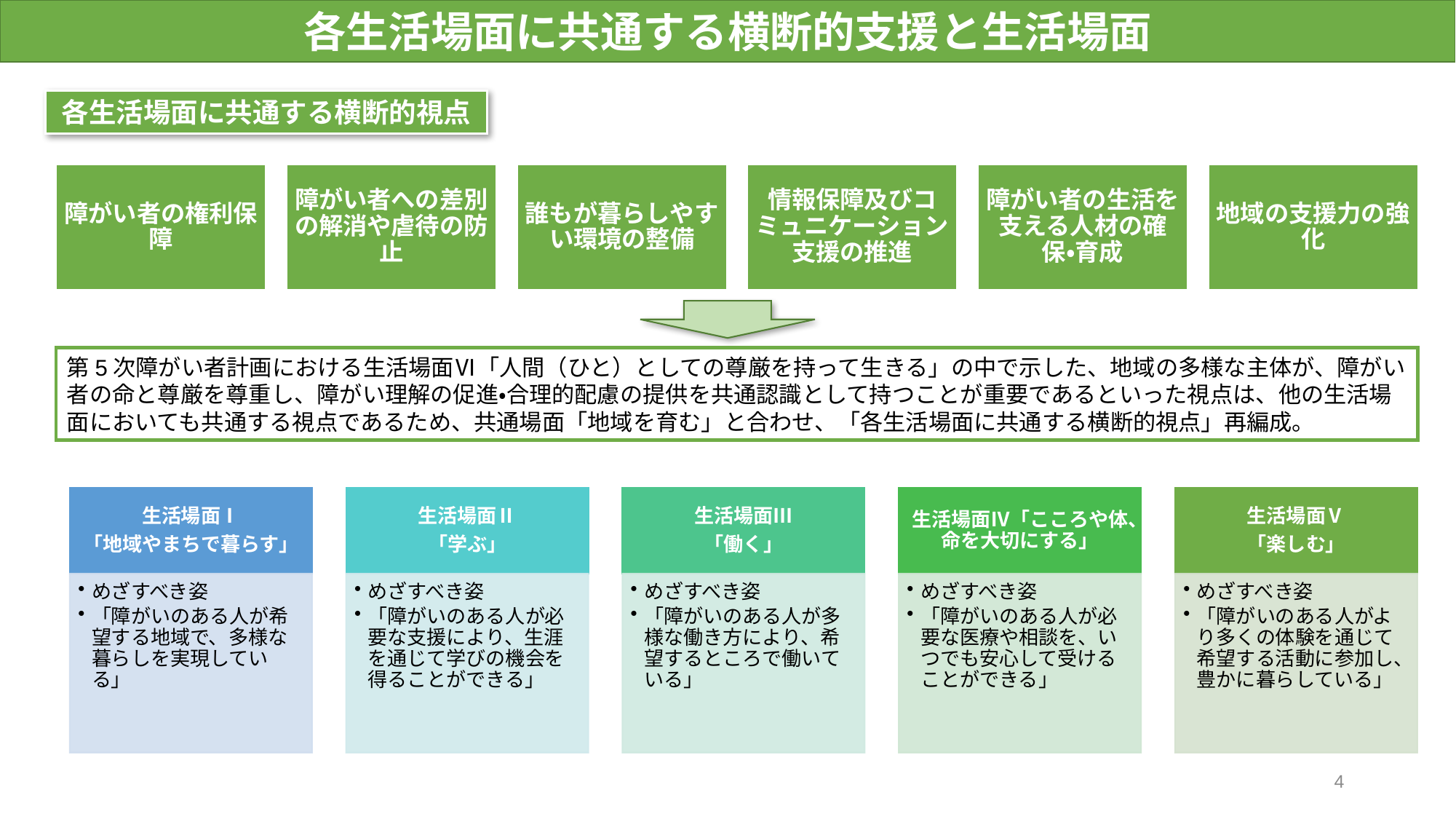

各生活場面に共通する横断的支援と生活場面
各生活場面に共通する横断的視点
障がい者の権利保障
障がい者への差別の解消や虐待の防止
誰もが暮らしやすい環境の整備
情報保障及びコミュニケーション支援の推進
障がい者の生活を支える人材の確保・育成
地域の支援力の強化

第5次障がい者計画における生活場面Ⅵ「人間（ひと）としての尊厳を持って生きる」の中で示した、地域の多様な主体が、障がい者の命と尊厳を尊重し、障がい理解の促進・合理的配慮の提供を共通認識として持つことが重要であるといった視点は、他の生活場面においても共通する視点であるため、共通場面「地域を育む」と合わせ、「各生活場面に共通する横断的視点」再編成。
生活場面Ⅰ
「地域やまちで暮らす」
めざすべき姿
「障がいのある人が希望する地域で、多様な暮らしを実現している」
生活場面Ⅱ
「学ぶ」
めざすべき姿
「障がいのある人が必要な支援により、生涯を通じて学びの機会を得ることができる」
生活場面Ⅲ
「働く」
めざすべき姿
「障がいのある人が多様な働き方により、希望するところで働いている」
生活場面Ⅳ「こころや体、命を大切にする」
めざすべき姿
「障がいのある人が必要な医療や相談を、いつでも安心して受けることができる」
生活場面Ⅴ
「楽しむ」
めざすべき姿
「障がいのある人がより多くの体験を通じて希望する活動に参加し、豊かに暮らしている」
4